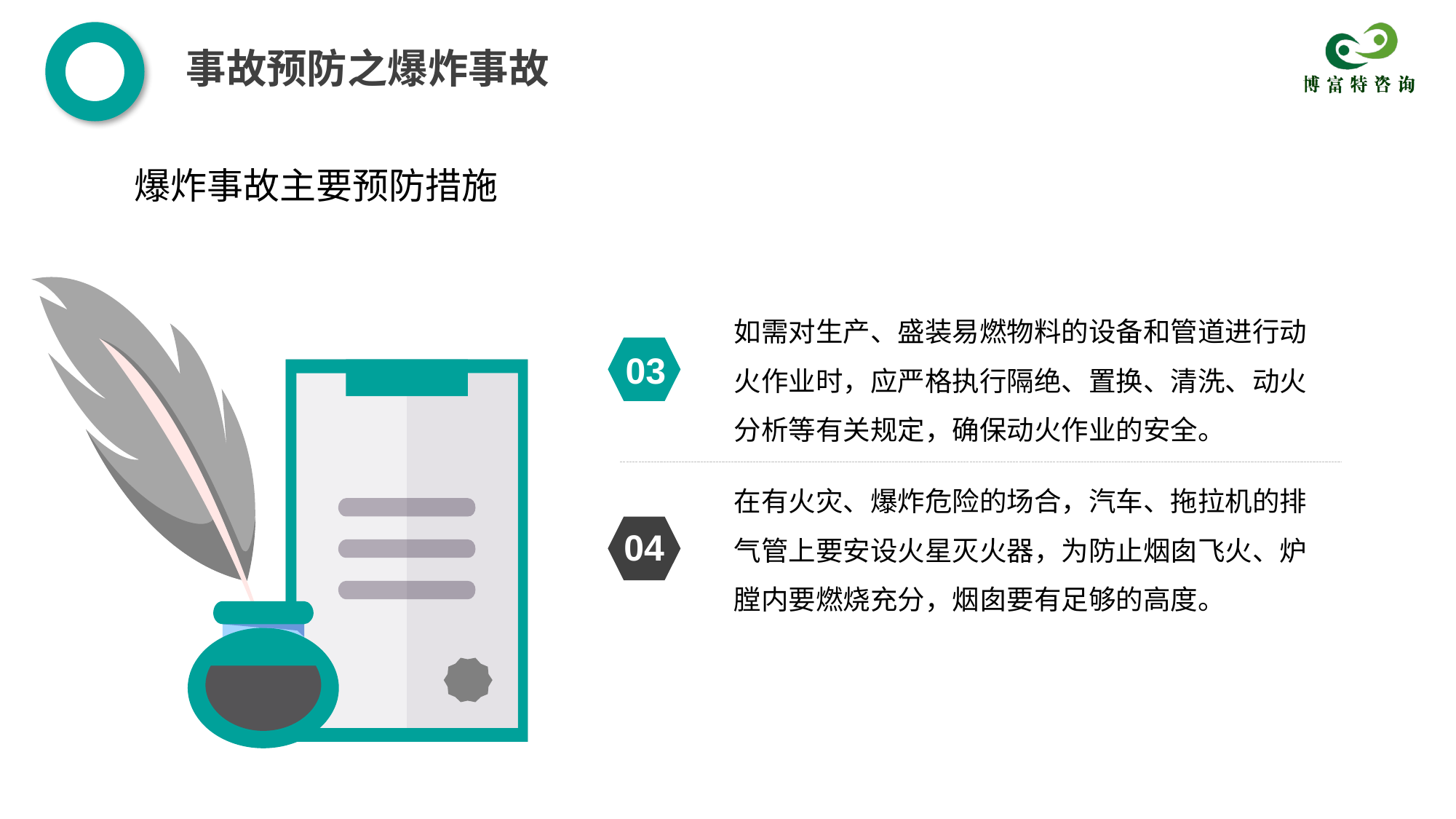

事故预防之爆炸事故
爆炸事故主要预防措施

如需对生产、盛装易燃物料的设备和管道进行动火作业时，应严格执行隔绝、置换、清洗、动火分析等有关规定，确保动火作业的安全。

03
在有火灾、爆炸危险的场合，汽车、拖拉机的排气管上要安设火星灭火器，为防止烟囱飞火、炉膛内要燃烧充分，烟囱要有足够的高度。

04